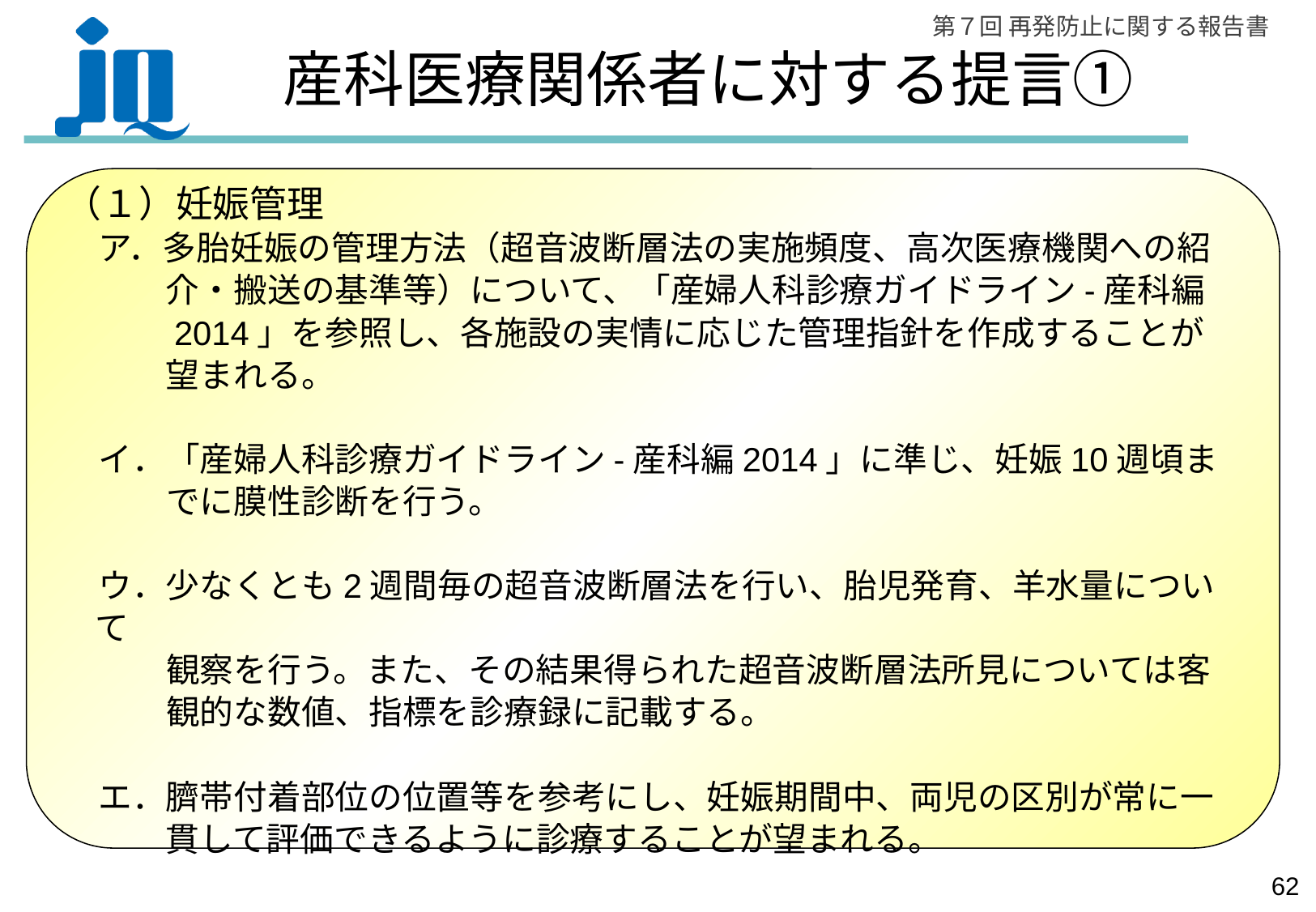

# 産科医療関係者に対する提言①
（１）妊娠管理
　ア．多胎妊娠の管理方法（超音波断層法の実施頻度、高次医療機関への紹
　　　介・搬送の基準等）について、「産婦人科診療ガイドライン-産科編
　　　2014」を参照し、各施設の実情に応じた管理指針を作成することが
　　　望まれる。

　イ．「産婦人科診療ガイドライン-産科編2014」に準じ、妊娠10週頃ま
　　　でに膜性診断を行う。

　ウ．少なくとも2週間毎の超音波断層法を行い、胎児発育、羊水量について
　　　観察を行う。また、その結果得られた超音波断層法所見については客
　　　観的な数値、指標を診療録に記載する。

　エ．臍帯付着部位の位置等を参考にし、妊娠期間中、両児の区別が常に一
　　　貫して評価できるように診療することが望まれる。
62